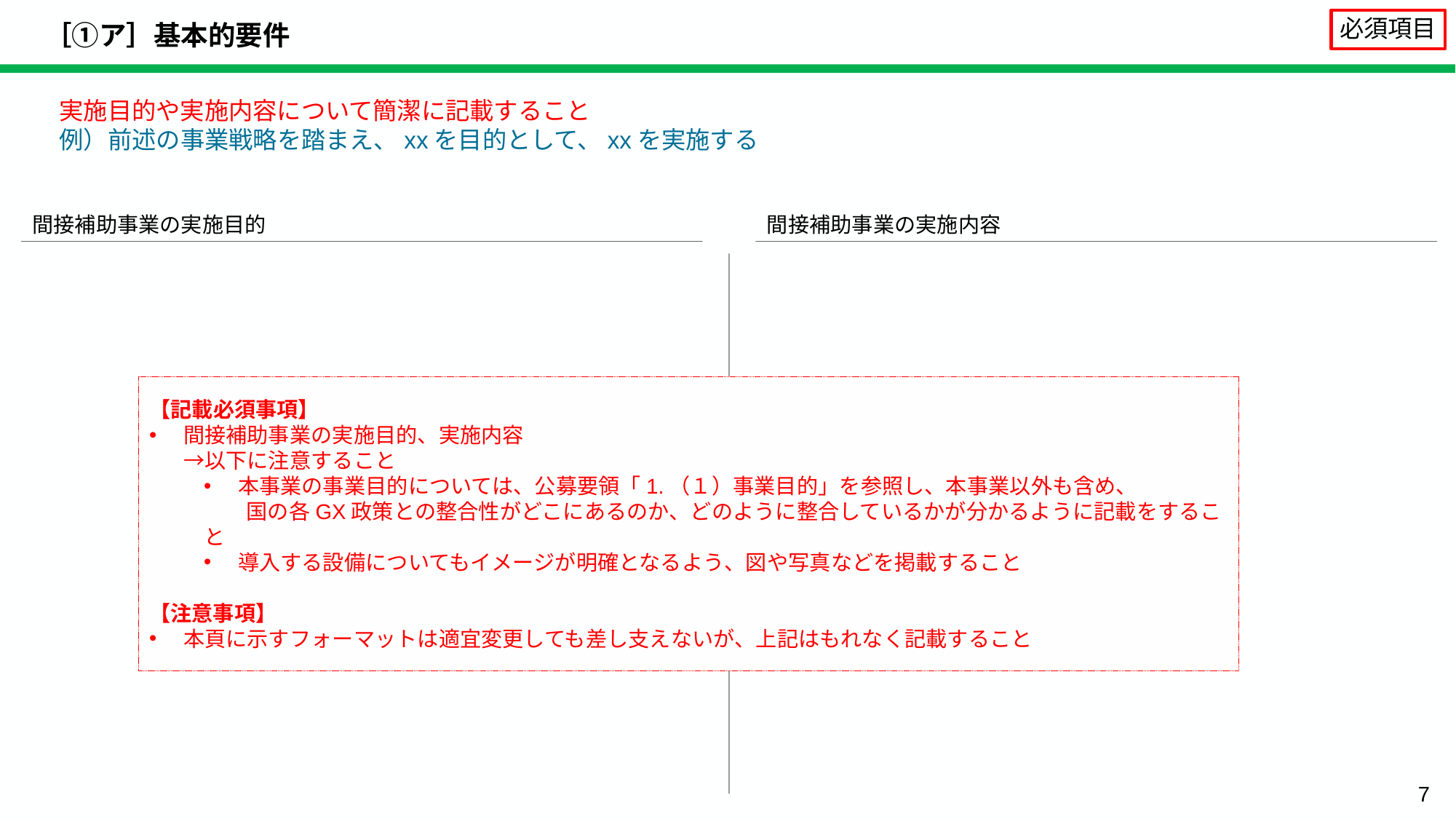

# ［①ア］基本的要件
必須項目
実施目的や実施内容について簡潔に記載すること
例）前述の事業戦略を踏まえ、xxを目的として、xxを実施する
間接補助事業の実施目的
間接補助事業の実施内容
【記載必須事項】
間接補助事業の実施目的、実施内容
→以下に注意すること
本事業の事業目的については、公募要領「1.（１）事業目的」を参照し、本事業以外も含め、
　　国の各GX政策との整合性がどこにあるのか、どのように整合しているかが分かるように記載をすること
導入する設備についてもイメージが明確となるよう、図や写真などを掲載すること

【注意事項】
本頁に示すフォーマットは適宜変更しても差し支えないが、上記はもれなく記載すること
7